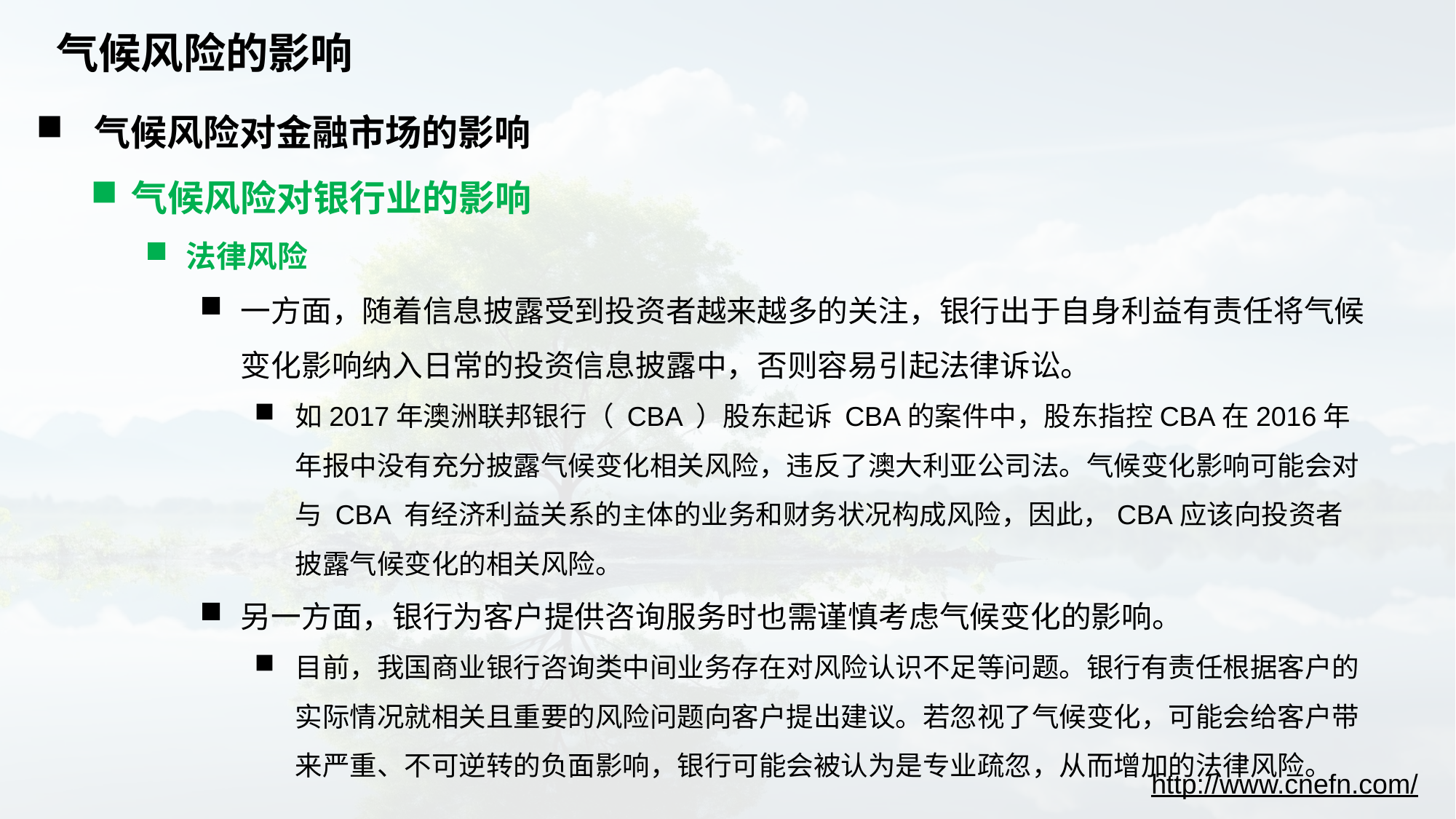

# 气候风险的影响
 气候风险对金融市场的影响
气候风险对银行业的影响
法律风险
一方面，随着信息披露受到投资者越来越多的关注，银行出于自身利益有责任将气候变化影响纳入日常的投资信息披露中，否则容易引起法律诉讼。
如2017年澳洲联邦银行（ CBA ）股东起诉 CBA的案件中，股东指控CBA在2016年年报中没有充分披露气候变化相关风险，违反了澳大利亚公司法。气候变化影响可能会对与 CBA 有经济利益关系的主体的业务和财务状况构成风险，因此，CBA应该向投资者披露气候变化的相关风险。
另一方面，银行为客户提供咨询服务时也需谨慎考虑气候变化的影响。
目前，我国商业银行咨询类中间业务存在对风险认识不足等问题。银行有责任根据客户的实际情况就相关且重要的风险问题向客户提出建议。若忽视了气候变化，可能会给客户带来严重、不可逆转的负面影响，银行可能会被认为是专业疏忽，从而增加的法律风险。